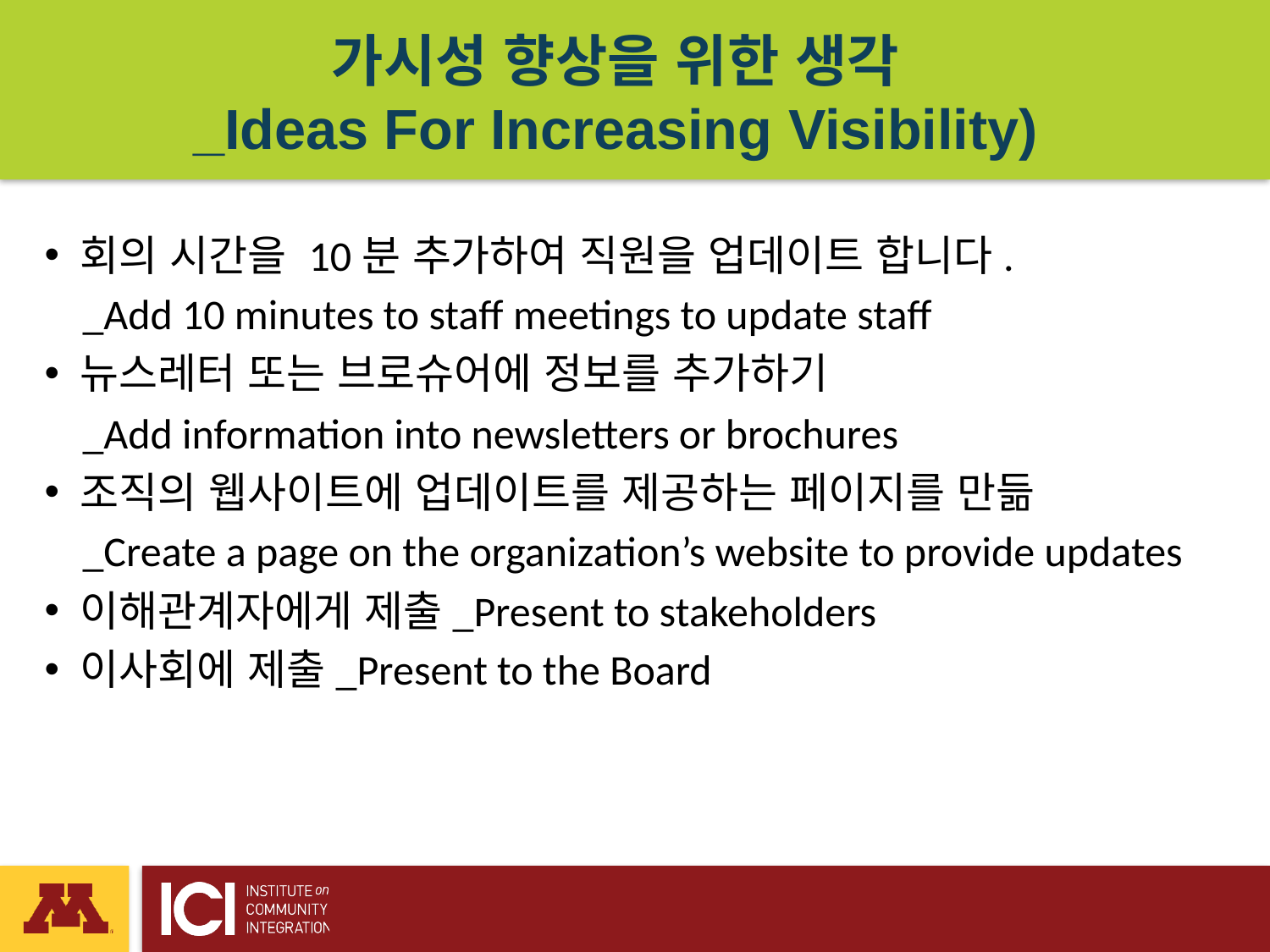

# 가시성 향상을 위한 생각 _Ideas For Increasing Visibility)
회의 시간을 10분 추가하여 직원을 업데이트 합니다.
    _Add 10 minutes to staff meetings to update staff
뉴스레터 또는 브로슈어에 정보를 추가하기
    _Add information into newsletters or brochures
조직의 웹사이트에 업데이트를 제공하는 페이지를 만듦
    _Create a page on the organization’s website to provide updates
이해관계자에게 제출_Present to stakeholders
이사회에 제출_Present to the Board